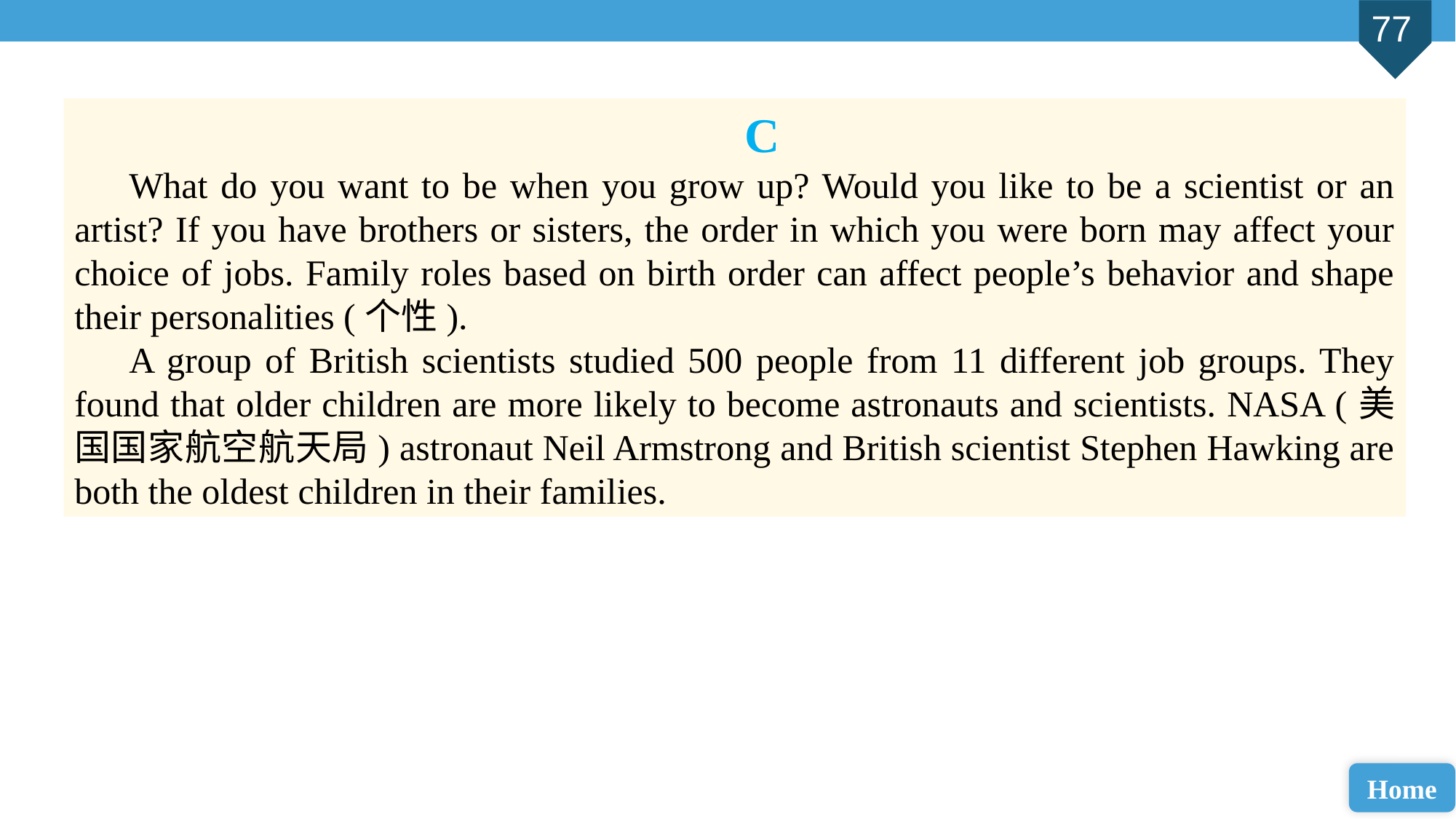

C
What do you want to be when you grow up? Would you like to be a scientist or an artist? If you have brothers or sisters, the order in which you were born may affect your choice of jobs. Family roles based on birth order can affect people’s behavior and shape their personalities (个性).
A group of British scientists studied 500 people from 11 different job groups. They found that older children are more likely to become astronauts and scientists. NASA (美国国家航空航天局) astronaut Neil Armstrong and British scientist Stephen Hawking are both the oldest children in their families.